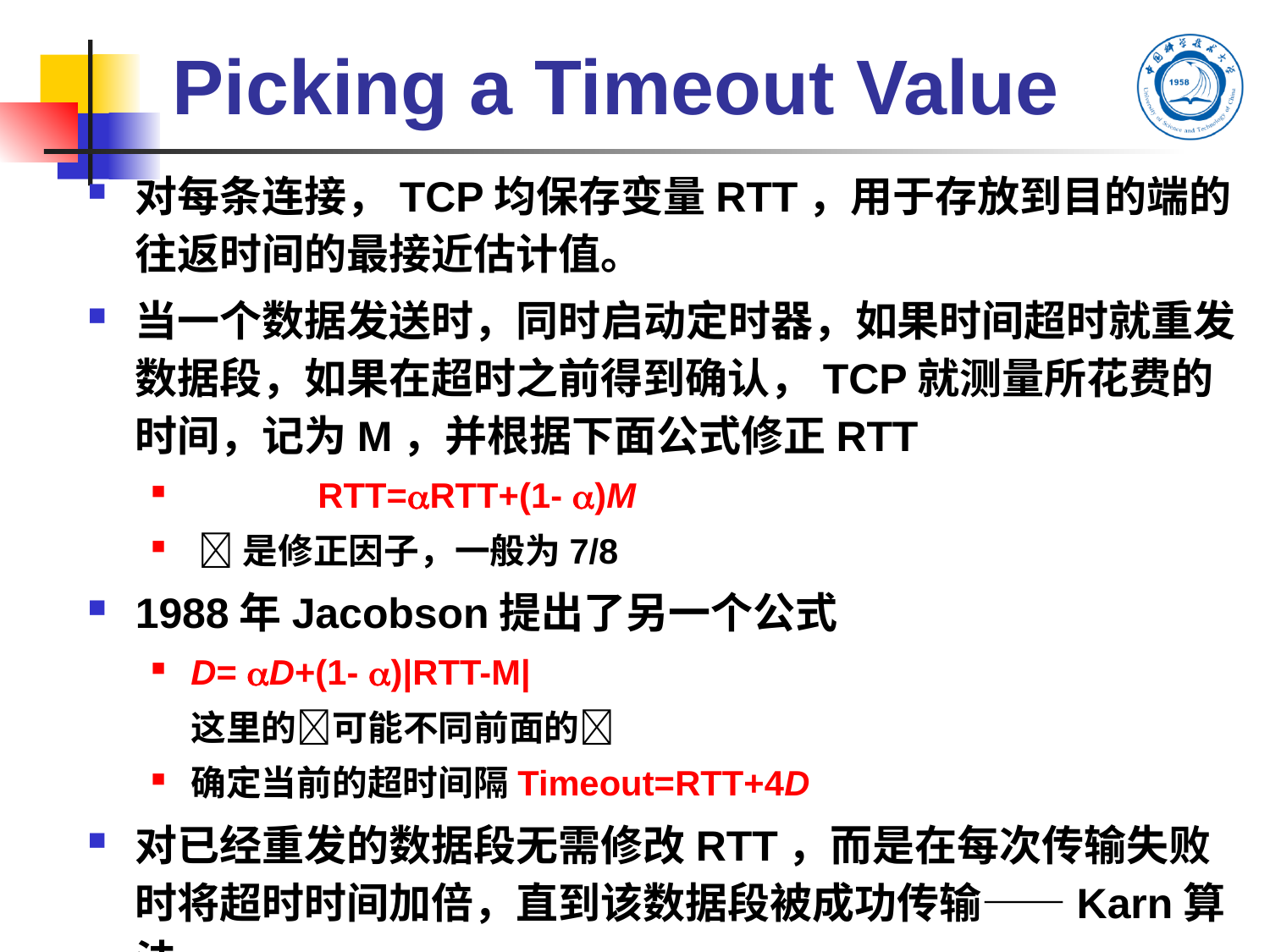

# Picking a Timeout Value
对每条连接，TCP均保存变量RTT，用于存放到目的端的往返时间的最接近估计值。
当一个数据发送时，同时启动定时器，如果时间超时就重发数据段，如果在超时之前得到确认，TCP就测量所花费的时间，记为M，并根据下面公式修正RTT
	RTT=αRTT+(1- α)M
 α是修正因子，一般为7/8
1988年Jacobson提出了另一个公式
D= αD+(1- α)|RTT-M|
	这里的α可能不同前面的α
确定当前的超时间隔Timeout=RTT+4D
对已经重发的数据段无需修改RTT，而是在每次传输失败时将超时时间加倍，直到该数据段被成功传输——Karn算法。